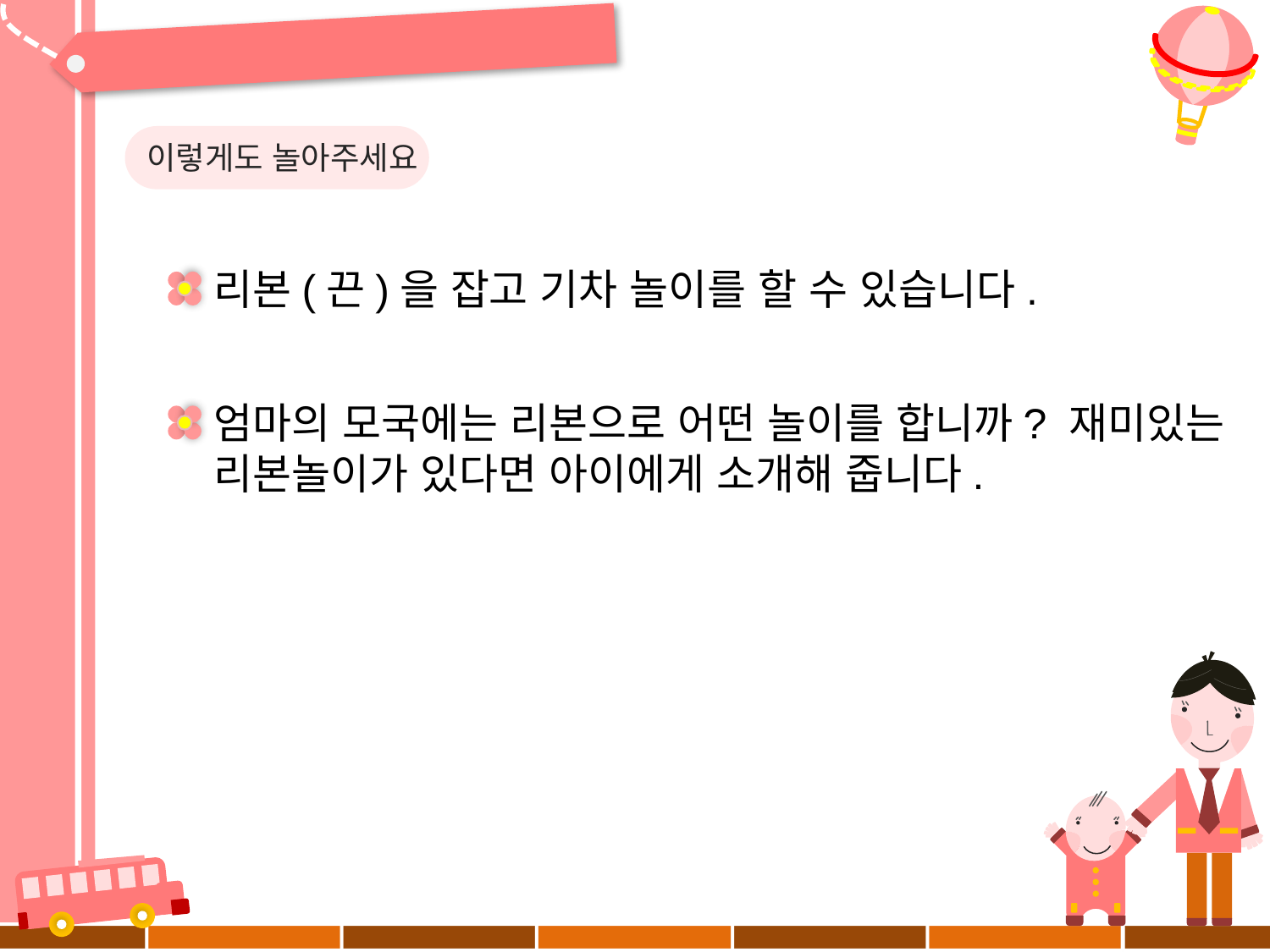

이렇게도 놀아주세요
리본(끈)을 잡고 기차 놀이를 할 수 있습니다.

엄마의 모국에는 리본으로 어떤 놀이를 합니까? 재미있는
리본놀이가 있다면 아이에게 소개해 줍니다.